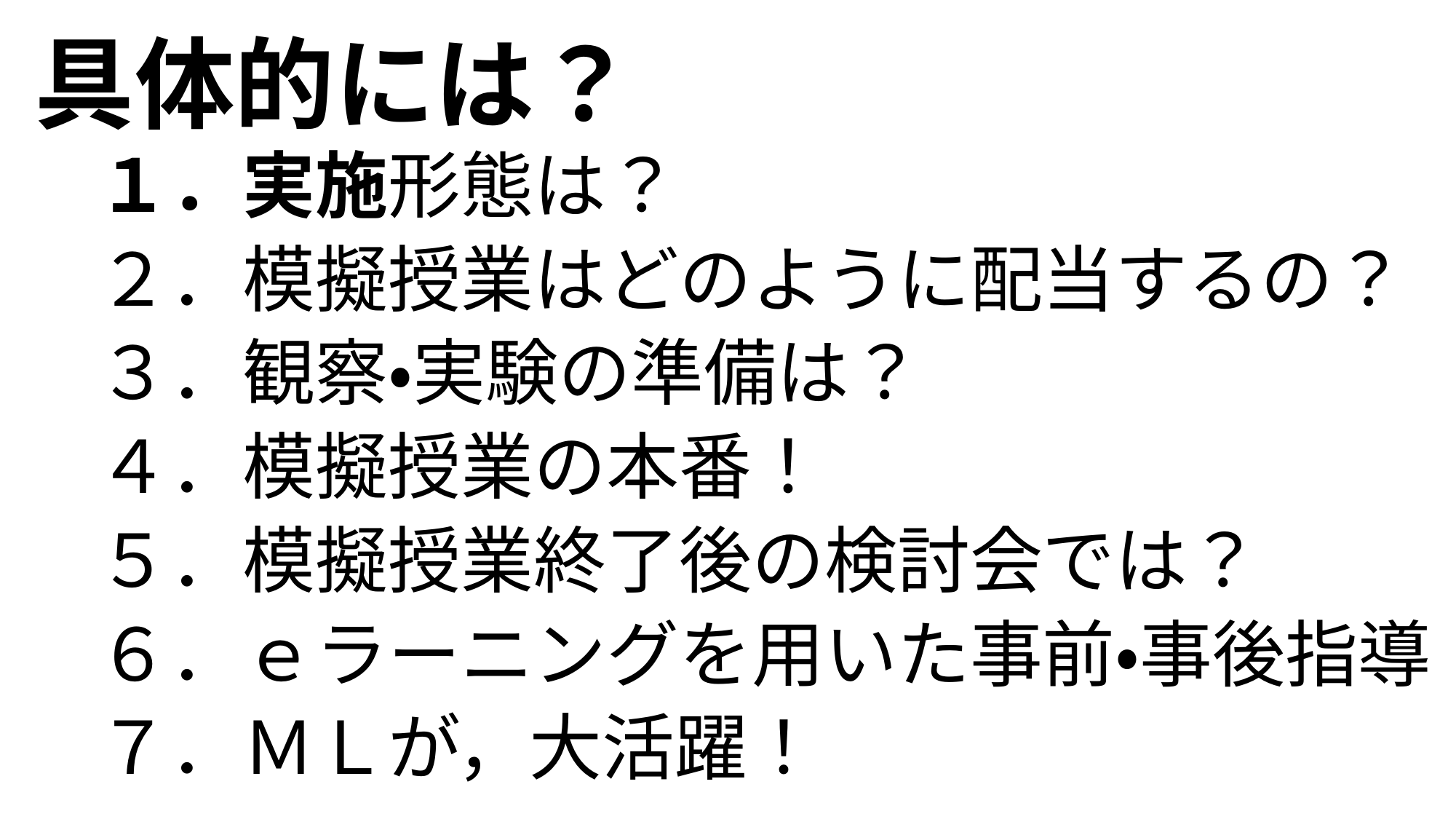

具体的には？

１．実施形態は？
２．模擬授業はどのように配当するの？
３．観察・実験の準備は？
４．模擬授業の本番！
５．模擬授業終了後の検討会では？
６．ｅラーニングを用いた事前・事後指導
７．ＭＬが，大活躍！